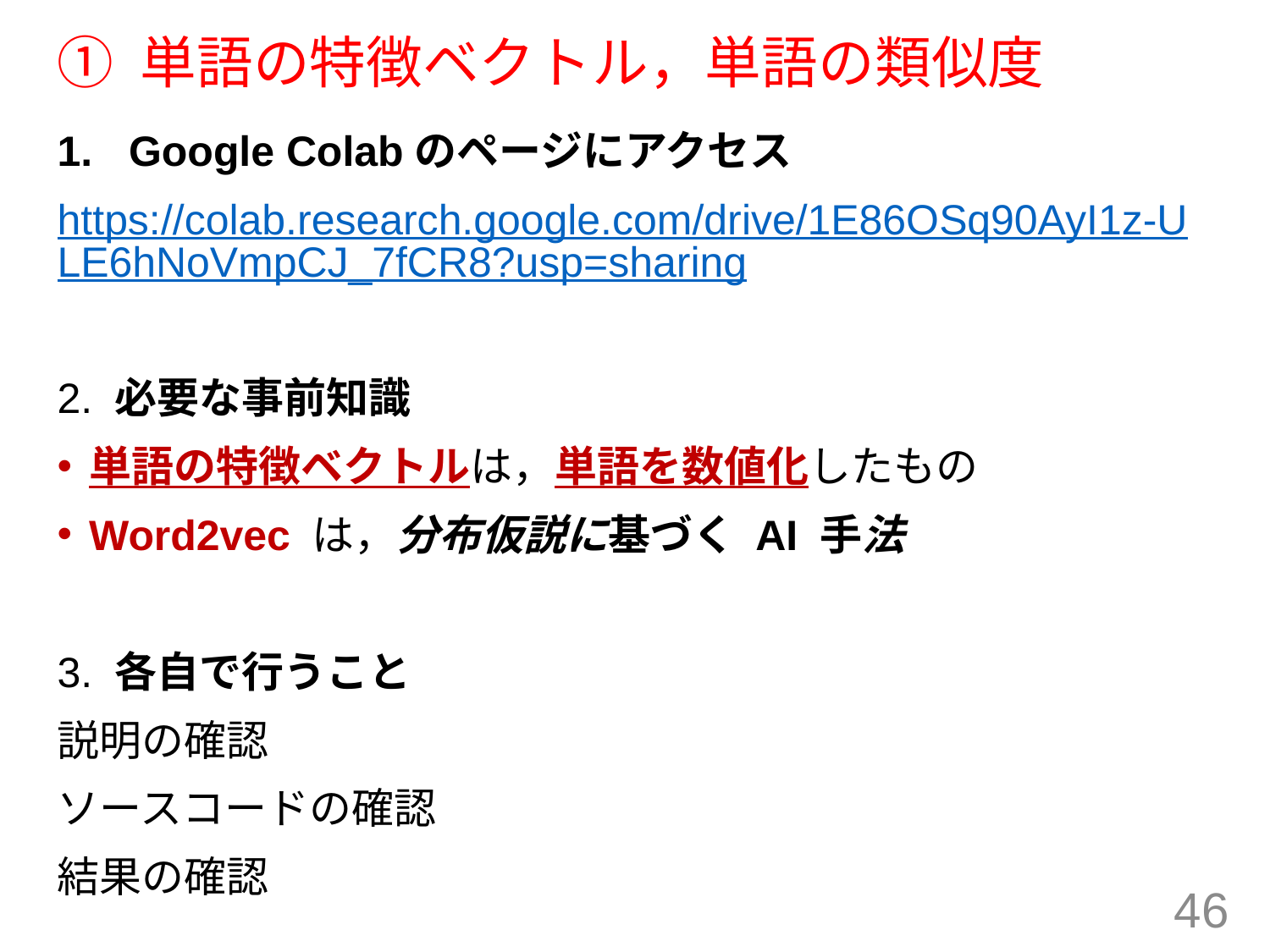

# ① 単語の特徴ベクトル，単語の類似度
Google Colabのページにアクセス
https://colab.research.google.com/drive/1E86OSq90AyI1z-ULE6hNoVmpCJ_7fCR8?usp=sharing

2. 必要な事前知識
単語の特徴ベクトルは，単語を数値化したもの
Word2vec は，分布仮説に基づく AI 手法

3. 各自で行うこと
説明の確認
ソースコードの確認
結果の確認

46